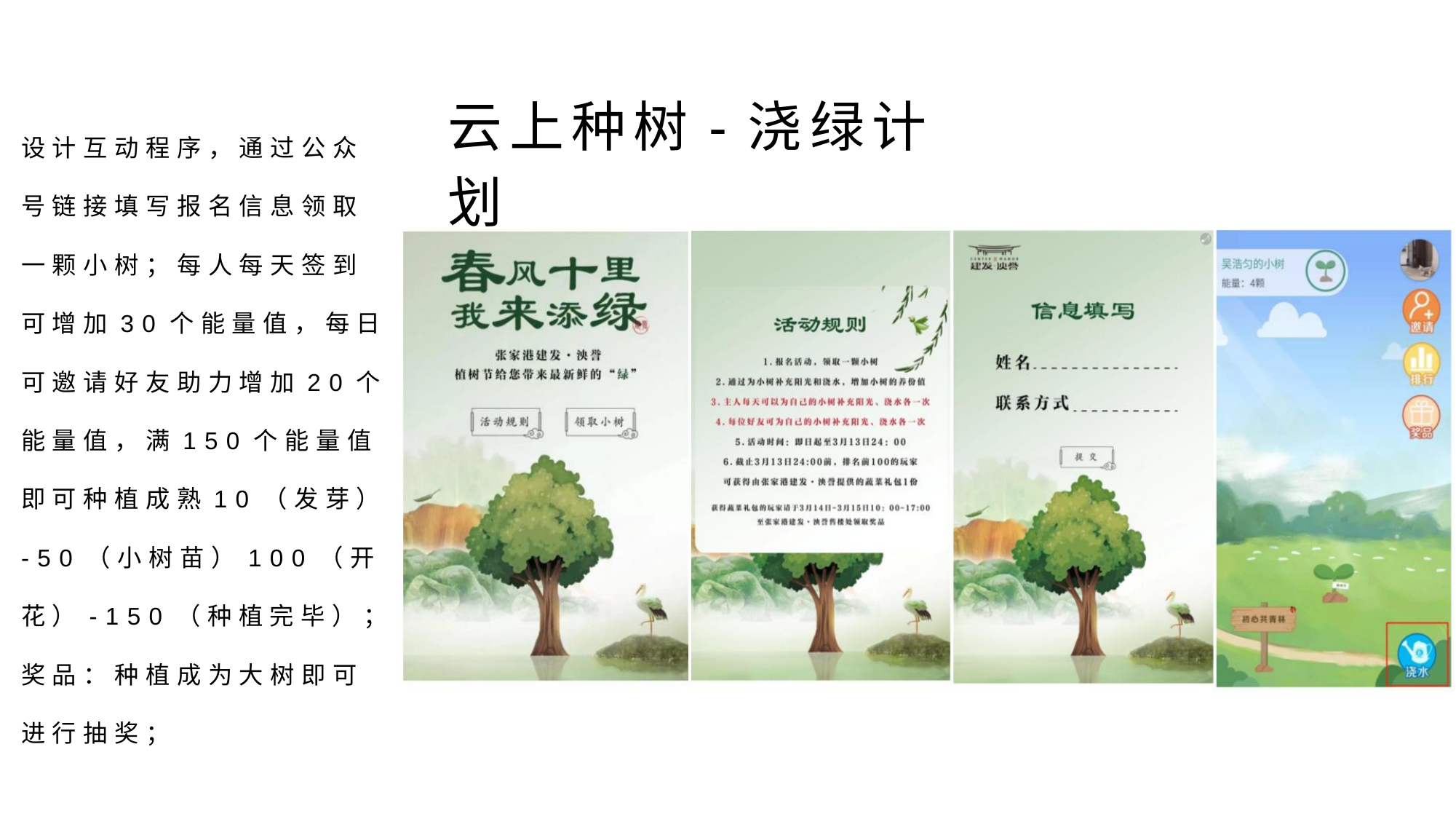

云上种树-浇绿计划
设 计 互 动 程 序 ， 通 过 公 众
号 链 接 填 写 报 名 信 息 领 取
一 颗 小 树 ； 每 人 每 天 签 到
可 增 加 3 0 个 能 量 值 ， 每 日
可 邀 请 好 友 助 力 增 加 2 0 个
能 量 值 ， 满 1 5 0 个 能 量 值
即 可 种 植 成 熟 1 0 （ 发 芽 ）
- 5 0 （ 小 树 苗 ） 1 0 0 （ 开
花 ） - 1 5 0 （ 种 植 完 毕 ） ；
奖 品 ： 种 植 成 为 大 树 即 可
进 行 抽 奖 ；